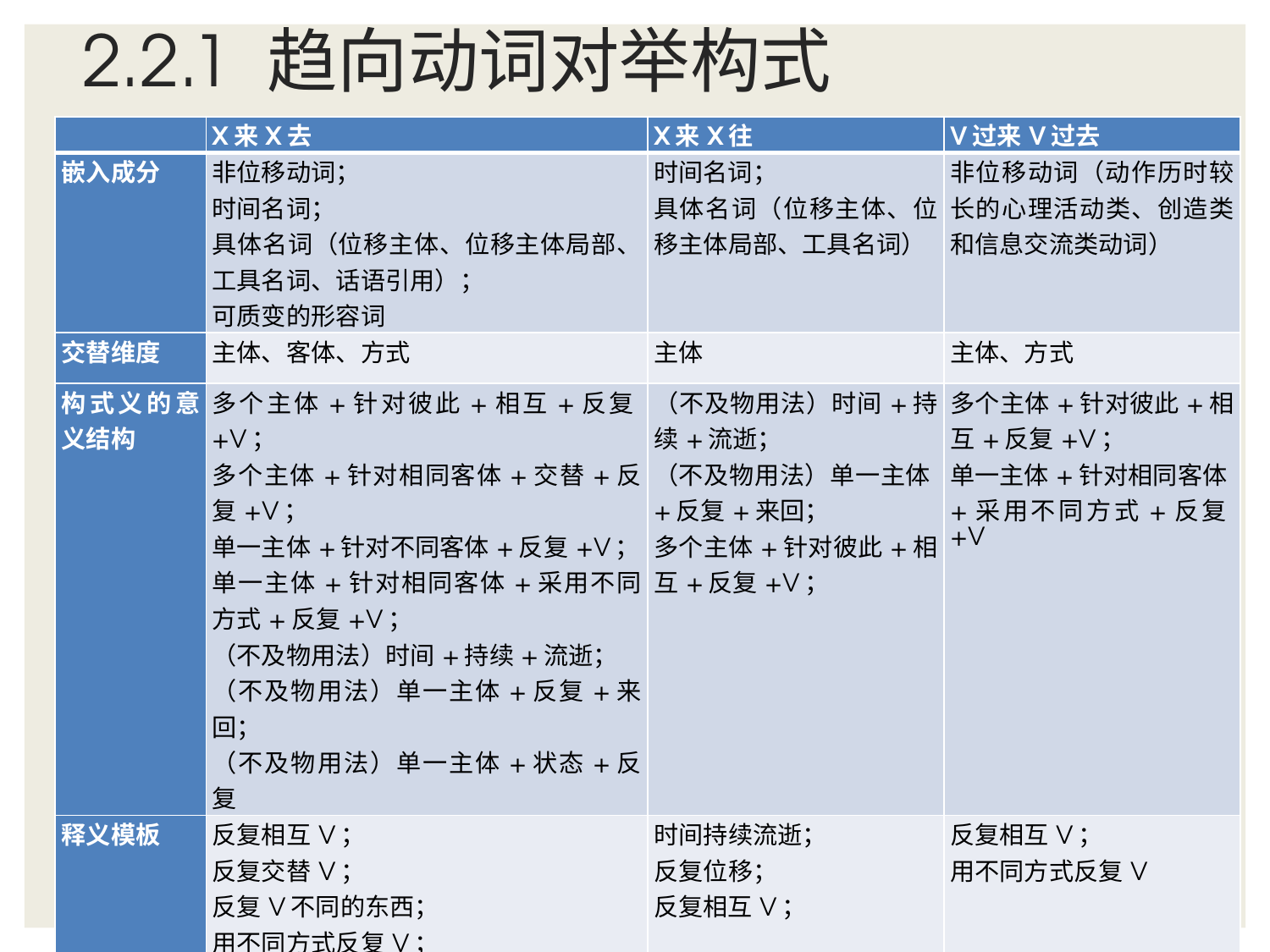

# 2.2.1 趋向动词对举构式
|  | X来X去 | X来X往 | V过来V过去 |
| --- | --- | --- | --- |
| 嵌入成分 | 非位移动词； 时间名词； 具体名词（位移主体、位移主体局部、工具名词、话语引用）； 可质变的形容词 | 时间名词； 具体名词（位移主体、位移主体局部、工具名词） | 非位移动词（动作历时较长的心理活动类、创造类和信息交流类动词） |
| 交替维度 | 主体、客体、方式 | 主体 | 主体、方式 |
| 构式义的意义结构 | 多个主体+针对彼此+相互+反复+V； 多个主体+针对相同客体+交替+反复+V； 单一主体+针对不同客体+反复+V； 单一主体+针对相同客体+采用不同方式+反复+V； （不及物用法）时间+持续+流逝； （不及物用法）单一主体+反复+来回； （不及物用法）单一主体+状态+反复 | （不及物用法）时间+持续+流逝； （不及物用法）单一主体+反复+来回； 多个主体+针对彼此+相互+反复+V； | 多个主体+针对彼此+相互+反复+V； 单一主体+针对相同客体+采用不同方式+反复+V |
| 释义模板 | 反复相互V； 反复交替V； 反复V不同的东西； 用不同方式反复V； 时间持续流逝； 反复位移； 状态反复 | 时间持续流逝； 反复位移； 反复相互V； | 反复相互V； 用不同方式反复V |
| 语例 | 看来看去；议来论去；说来说去；算来算去；春来秋去；人来车去；热来热去 | 寒来暑往； 车来人往； 拳来脚往 | 骂过来骂过去 想过来想过去 |